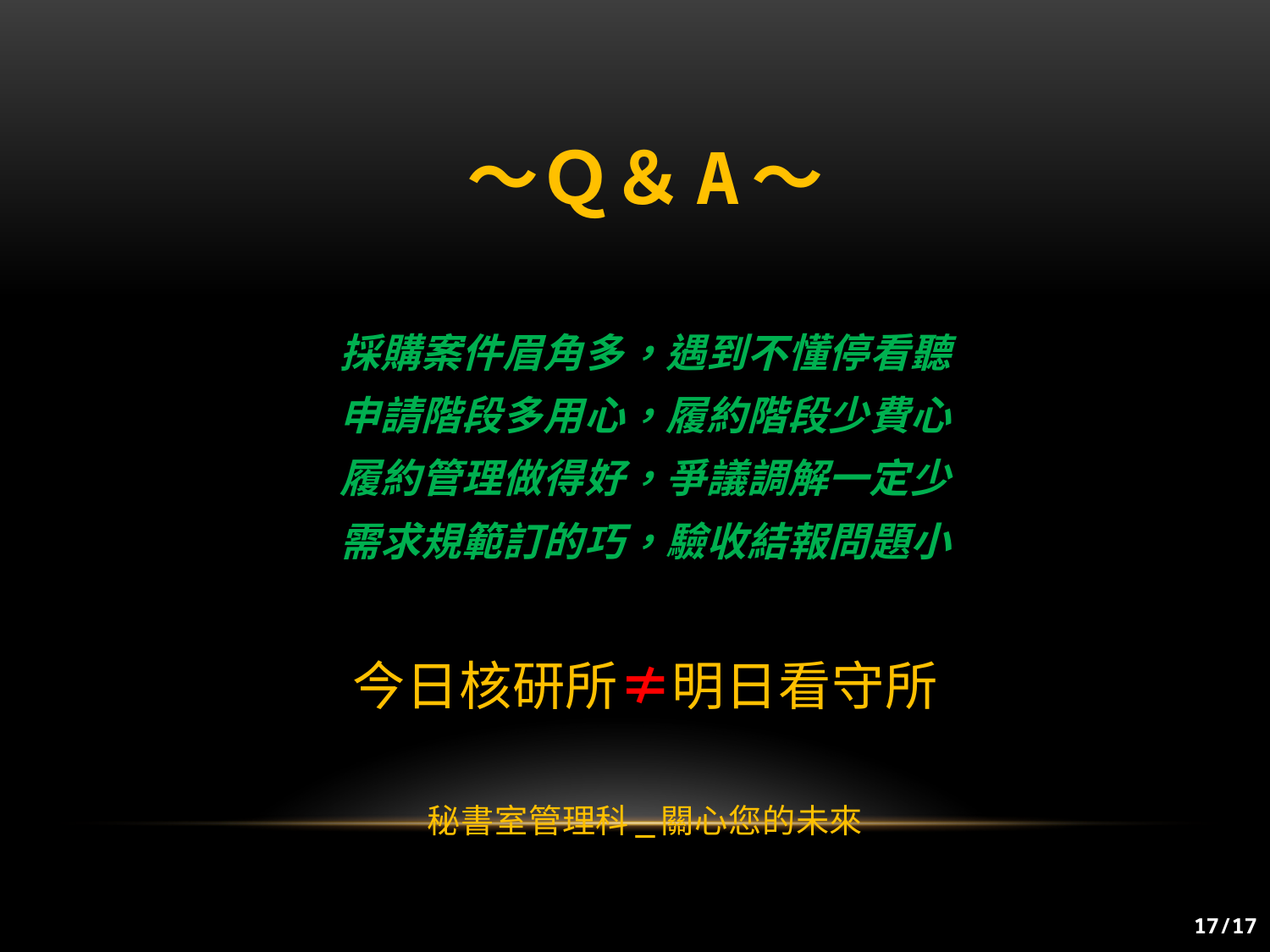

～Ｑ＆A～

採購案件眉角多，遇到不懂停看聽
申請階段多用心，履約階段少費心
履約管理做得好，爭議調解一定少
需求規範訂的巧，驗收結報問題小

今日核研所≠明日看守所

秘書室管理科_關心您的未來
17/17